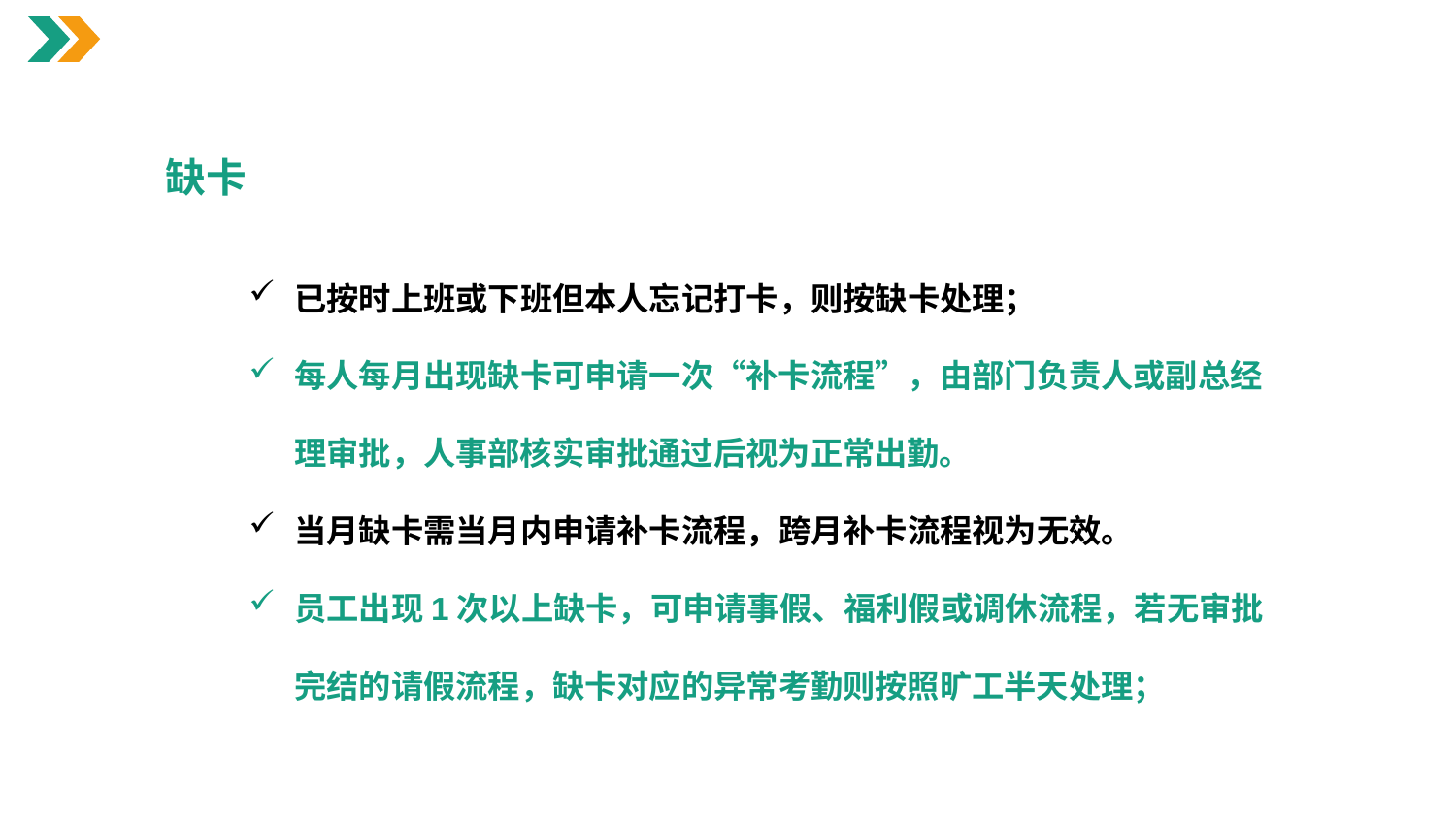

缺卡
已按时上班或下班但本人忘记打卡，则按缺卡处理；
每人每月出现缺卡可申请一次“补卡流程”，由部门负责人或副总经理审批，人事部核实审批通过后视为正常出勤。
当月缺卡需当月内申请补卡流程，跨月补卡流程视为无效。
员工出现1次以上缺卡，可申请事假、福利假或调休流程，若无审批完结的请假流程，缺卡对应的异常考勤则按照旷工半天处理；